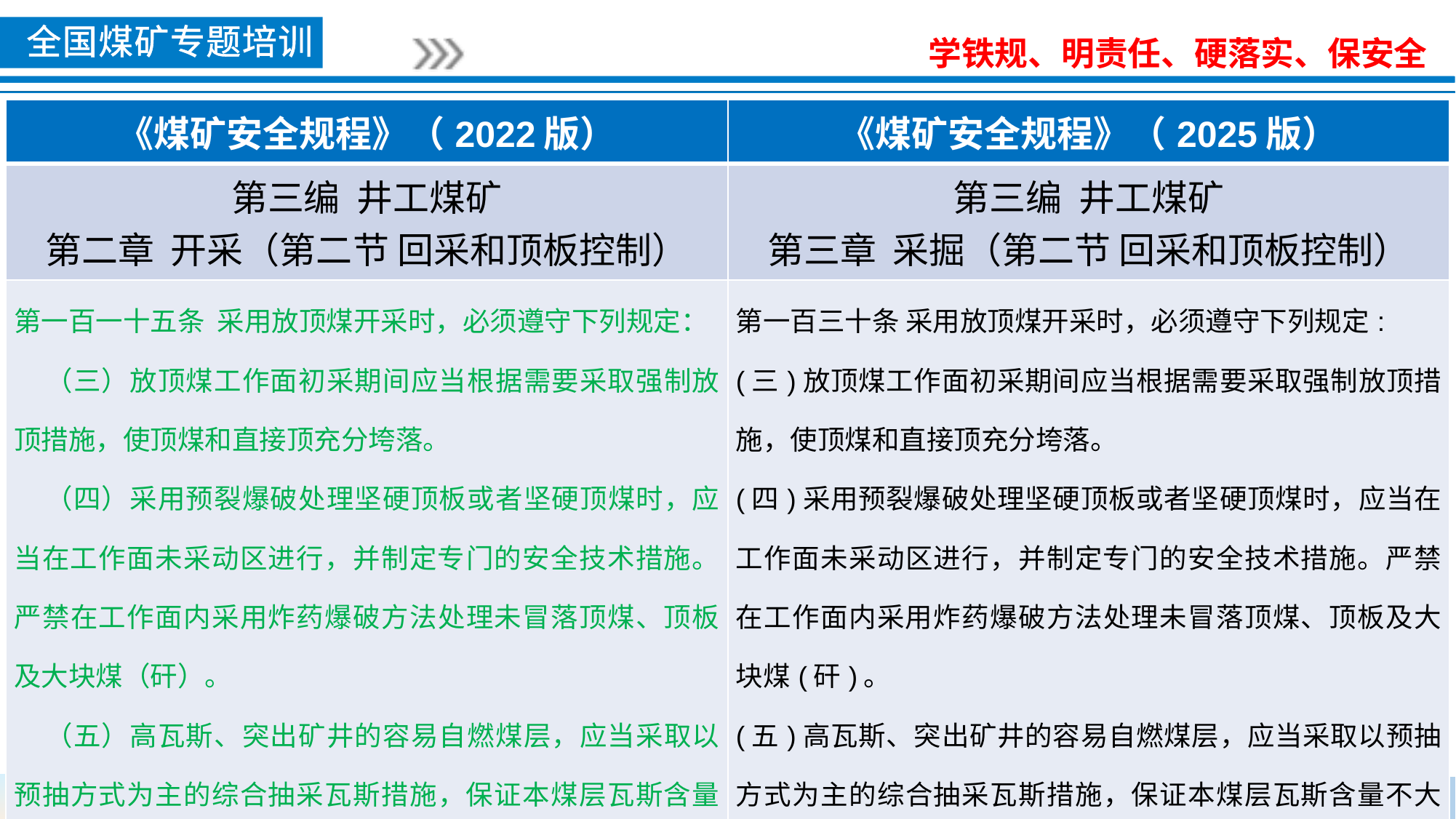

| 《煤矿安全规程》（2022版） | 《煤矿安全规程》（2025版） |
| --- | --- |
| 第三编 井工煤矿 第二章 开采（第二节 回采和顶板控制） | 第三编 井工煤矿 第三章 采掘（第二节 回采和顶板控制） |
| 第一百一十五条 采用放顶煤开采时，必须遵守下列规定： （三）放顶煤工作面初采期间应当根据需要采取强制放顶措施，使顶煤和直接顶充分垮落。 （四）采用预裂爆破处理坚硬顶板或者坚硬顶煤时，应当在工作面未采动区进行，并制定专门的安全技术措施。严禁在工作面内采用炸药爆破方法处理未冒落顶煤、顶板及大块煤（矸）。 （五）高瓦斯、突出矿井的容易自燃煤层，应当采取以预抽方式为主的综合抽采瓦斯措施，保证本煤层瓦斯含量不大于6m3／t，并采取综合防灭火措施。 | 第一百三十条 采用放顶煤开采时，必须遵守下列规定: (三)放顶煤工作面初采期间应当根据需要采取强制放顶措施，使顶煤和直接顶充分垮落。 (四)采用预裂爆破处理坚硬顶板或者坚硬顶煤时，应当在工作面未采动区进行，并制定专门的安全技术措施。严禁在工作面内采用炸药爆破方法处理未冒落顶煤、顶板及大块煤(矸)。 (五)高瓦斯、突出矿井的容易自燃煤层，应当采取以预抽方式为主的综合抽采瓦斯措施，保证本煤层瓦斯含量不大于６m３/t，并采取综合防灭火措施。 |